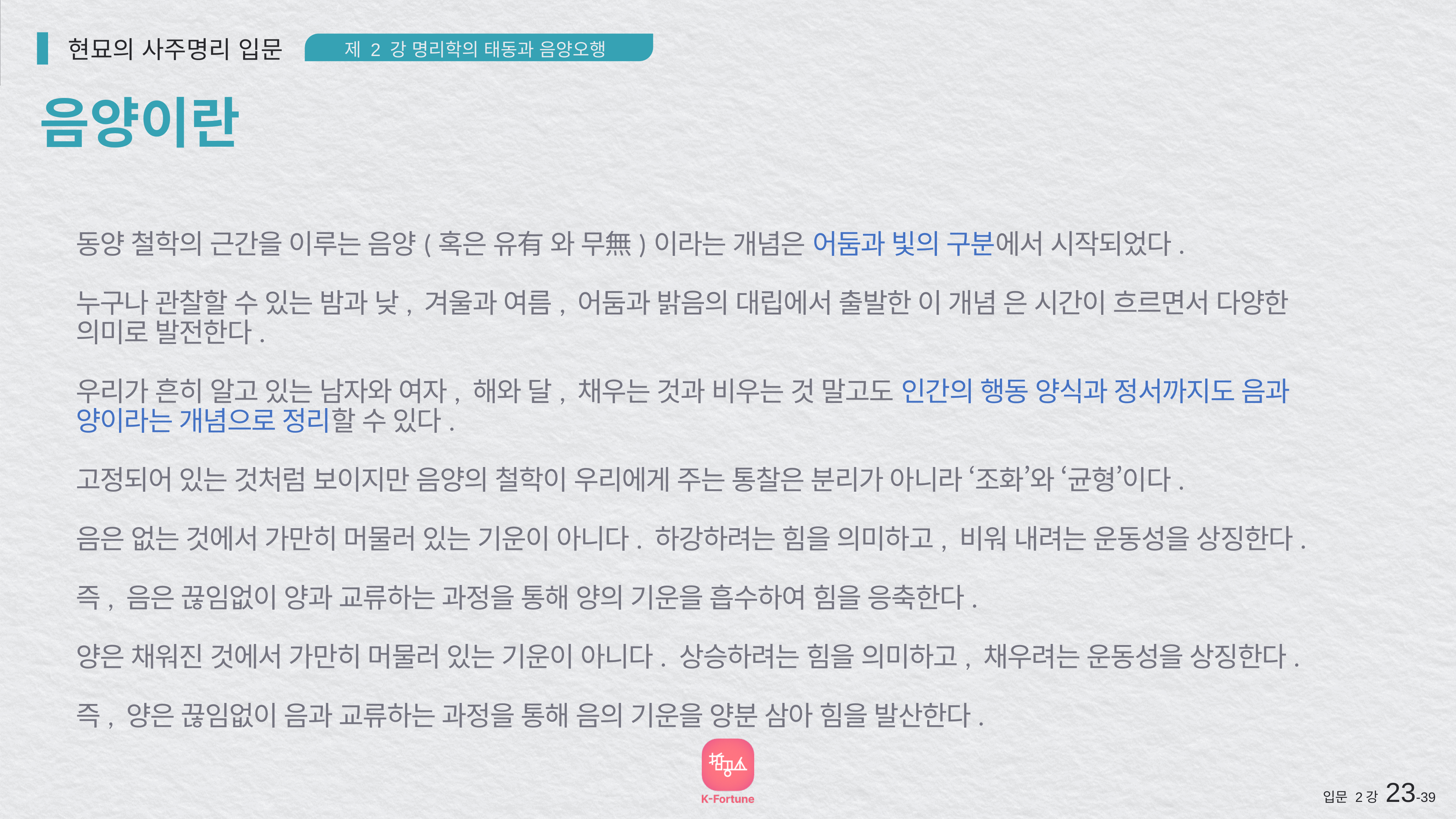

현묘의 사주명리 입문

제 2 강 명리학의 태동과 음양오행
음양이란
동양 철학의 근간을 이루는 음양(혹은 유有 와 무無)이라는 개념은 어둠과 빛의 구분에서 시작되었다.

누구나 관찰할 수 있는 밤과 낮, 겨울과 여름, 어둠과 밝음의 대립에서 출발한 이 개념 은 시간이 흐르면서 다양한 의미로 발전한다.

우리가 흔히 알고 있는 남자와 여자, 해와 달, 채우는 것과 비우는 것 말고도 인간의 행동 양식과 정서까지도 음과 양이라는 개념으로 정리할 수 있다.

고정되어 있는 것처럼 보이지만 음양의 철학이 우리에게 주는 통찰은 분리가 아니라 ‘조화’와 ‘균형’이다.

음은 없는 것에서 가만히 머물러 있는 기운이 아니다. 하강하려는 힘을 의미하고, 비워 내려는 운동성을 상징한다.

즉, 음은 끊임없이 양과 교류하는 과정을 통해 양의 기운을 흡수하여 힘을 응축한다.

양은 채워진 것에서 가만히 머물러 있는 기운이 아니다. 상승하려는 힘을 의미하고, 채우려는 운동성을 상징한다.

즉, 양은 끊임없이 음과 교류하는 과정을 통해 음의 기운을 양분 삼아 힘을 발산한다.